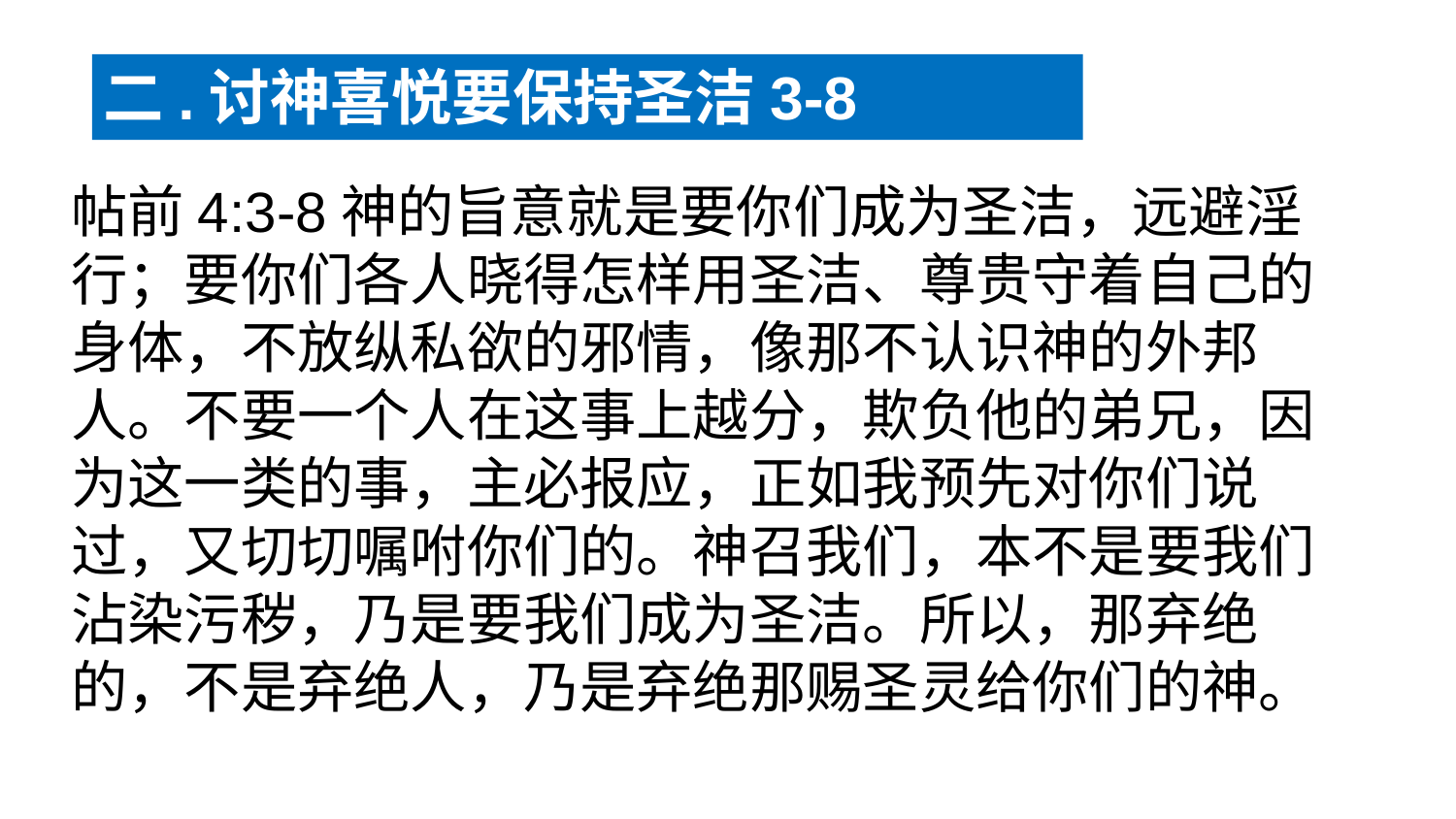

二.讨神喜悦要保持圣洁3-8
帖前4:3-8神的旨意就是要你们成为圣洁，远避淫行；要你们各人晓得怎样用圣洁、尊贵守着自己的身体，不放纵私欲的邪情，像那不认识神的外邦人。不要一个人在这事上越分，欺负他的弟兄，因为这一类的事，主必报应，正如我预先对你们说过，又切切嘱咐你们的。神召我们，本不是要我们沾染污秽，乃是要我们成为圣洁。所以，那弃绝的，不是弃绝人，乃是弃绝那赐圣灵给你们的神。